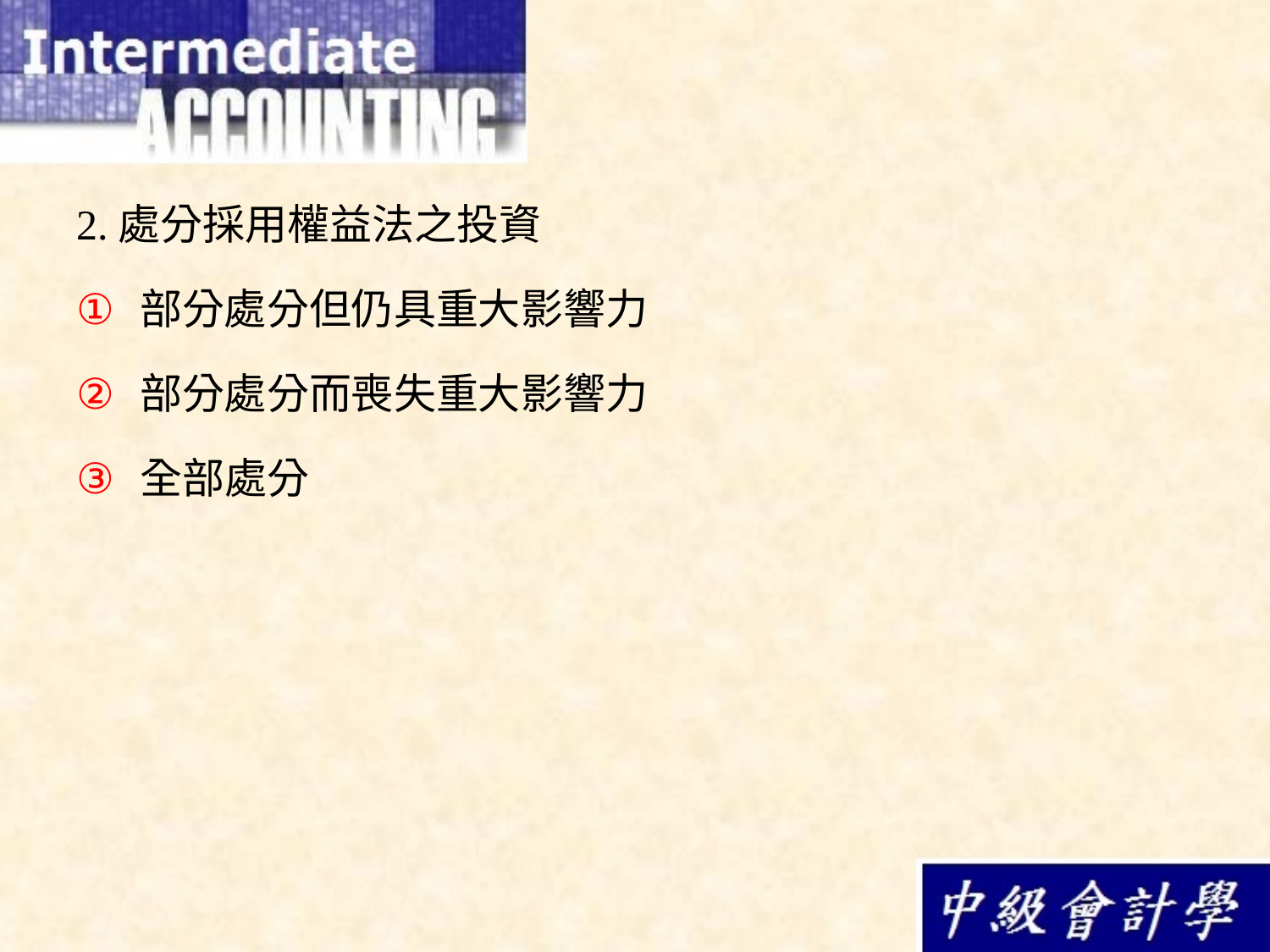

2.處分採用權益法之投資
部分處分但仍具重大影響力
部分處分而喪失重大影響力
全部處分